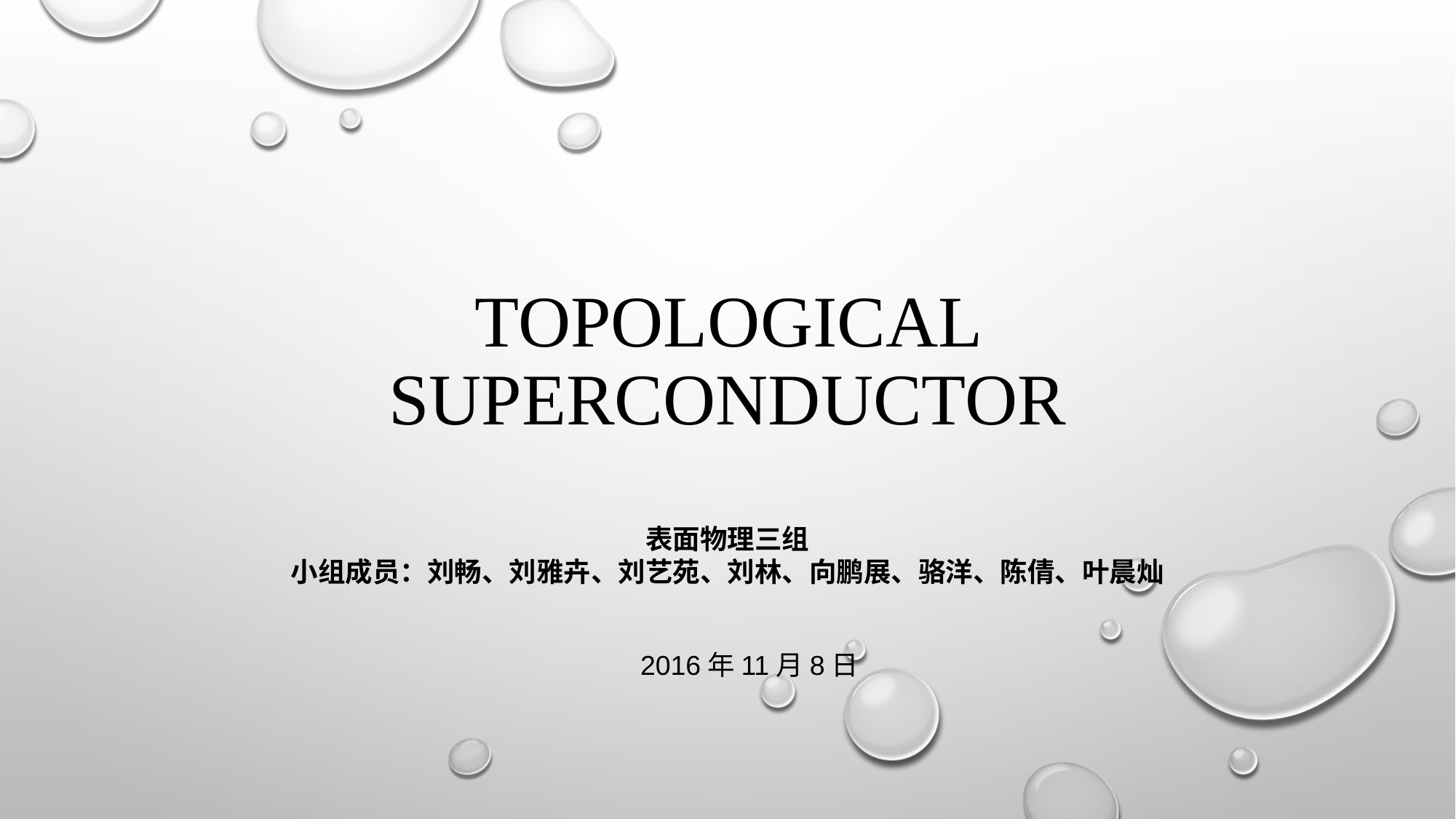

# Topological superconductor
表面物理三组
小组成员：刘畅、刘雅卉、刘艺苑、刘林、向鹏展、骆洋、陈倩、叶晨灿
2016年11月8日